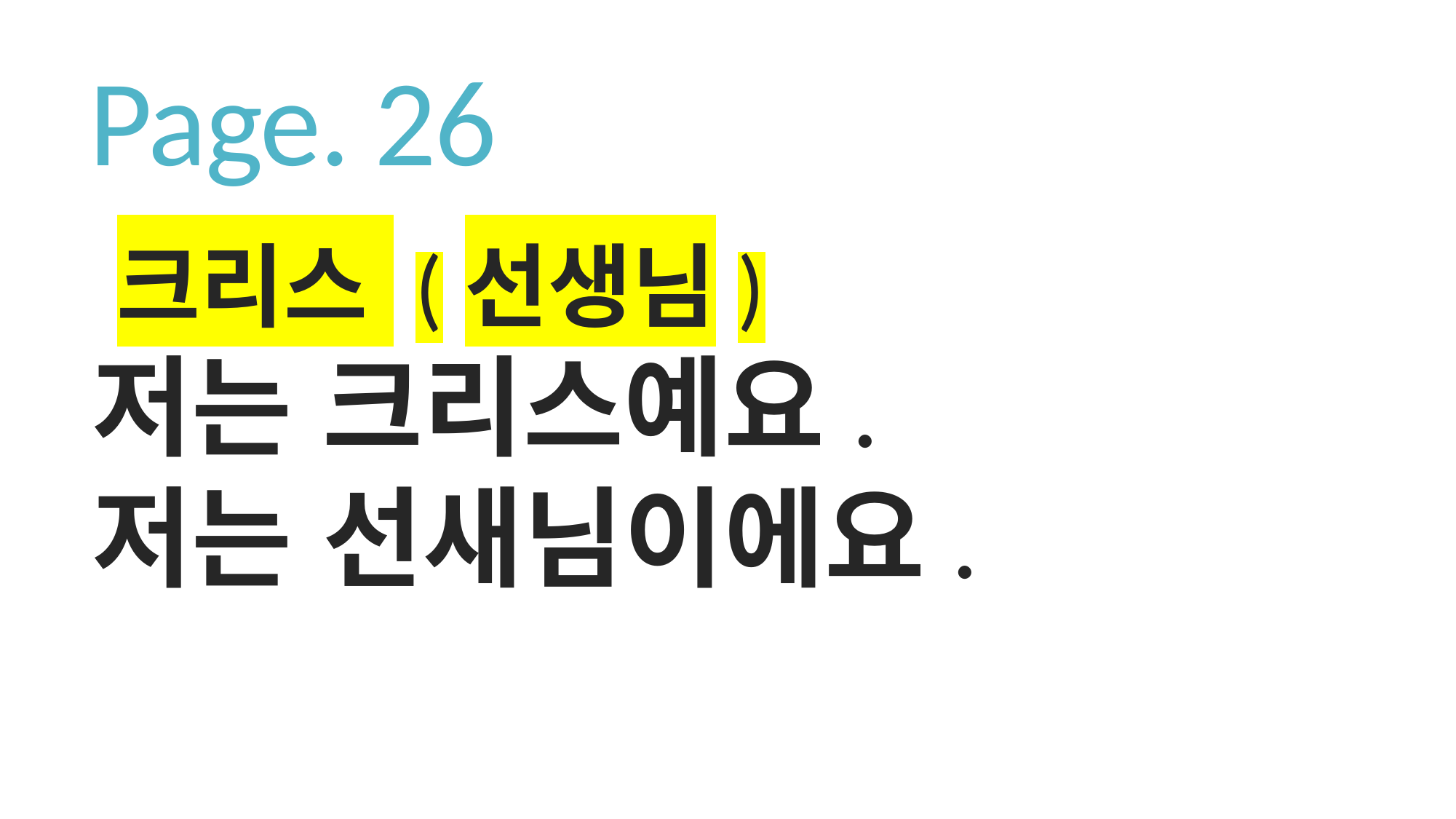

# Page. 26
크리스 (선생님)
저는 크리스예요.
저는 선새님이에요.